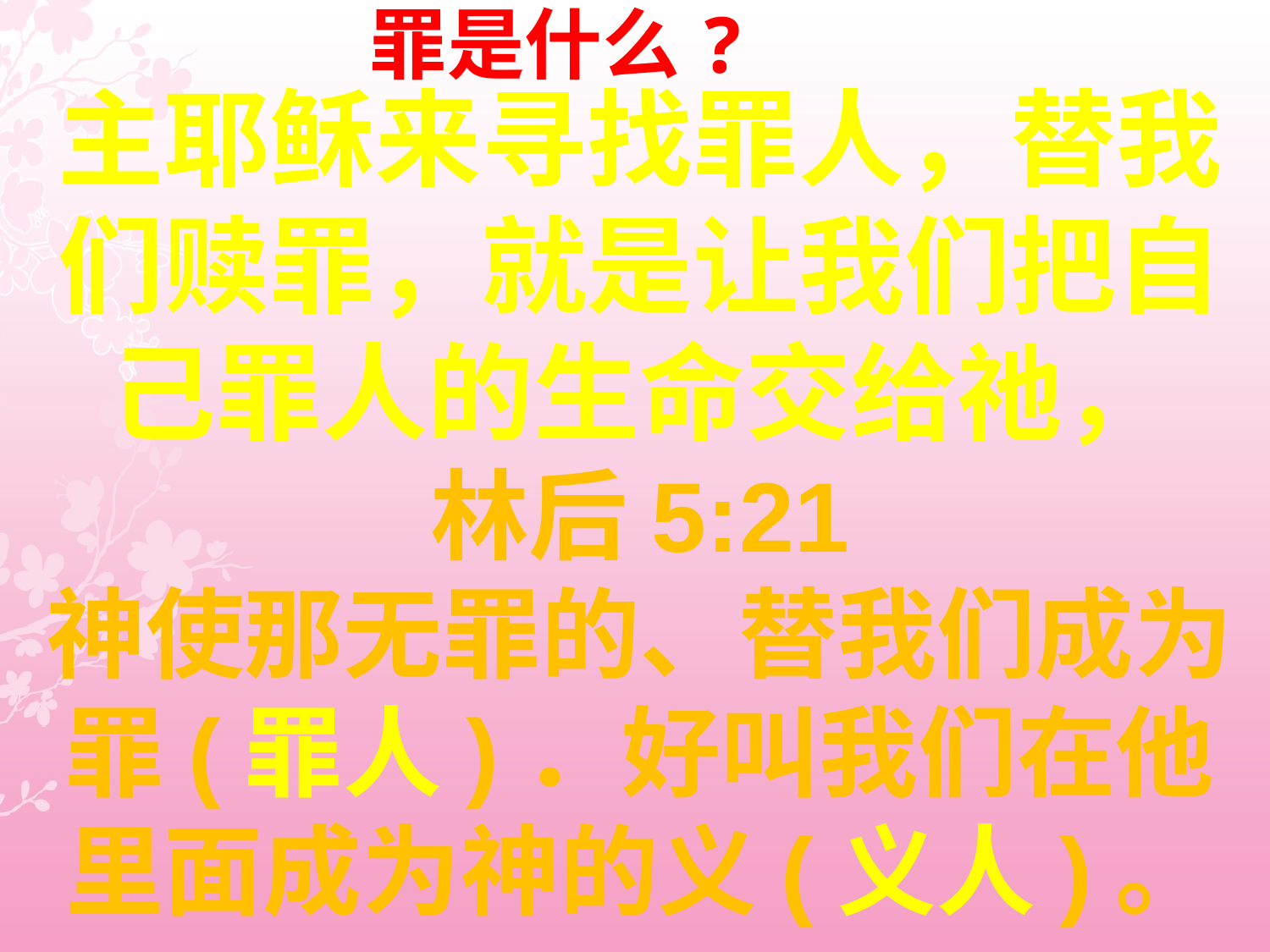

罪是什么?
主耶稣来寻找罪人，替我们赎罪，就是让我们把自己罪人的生命交给祂，
林后5:21
神使那无罪的、替我们成为罪(罪人)．好叫我们在他里面成为神的义(义人)。